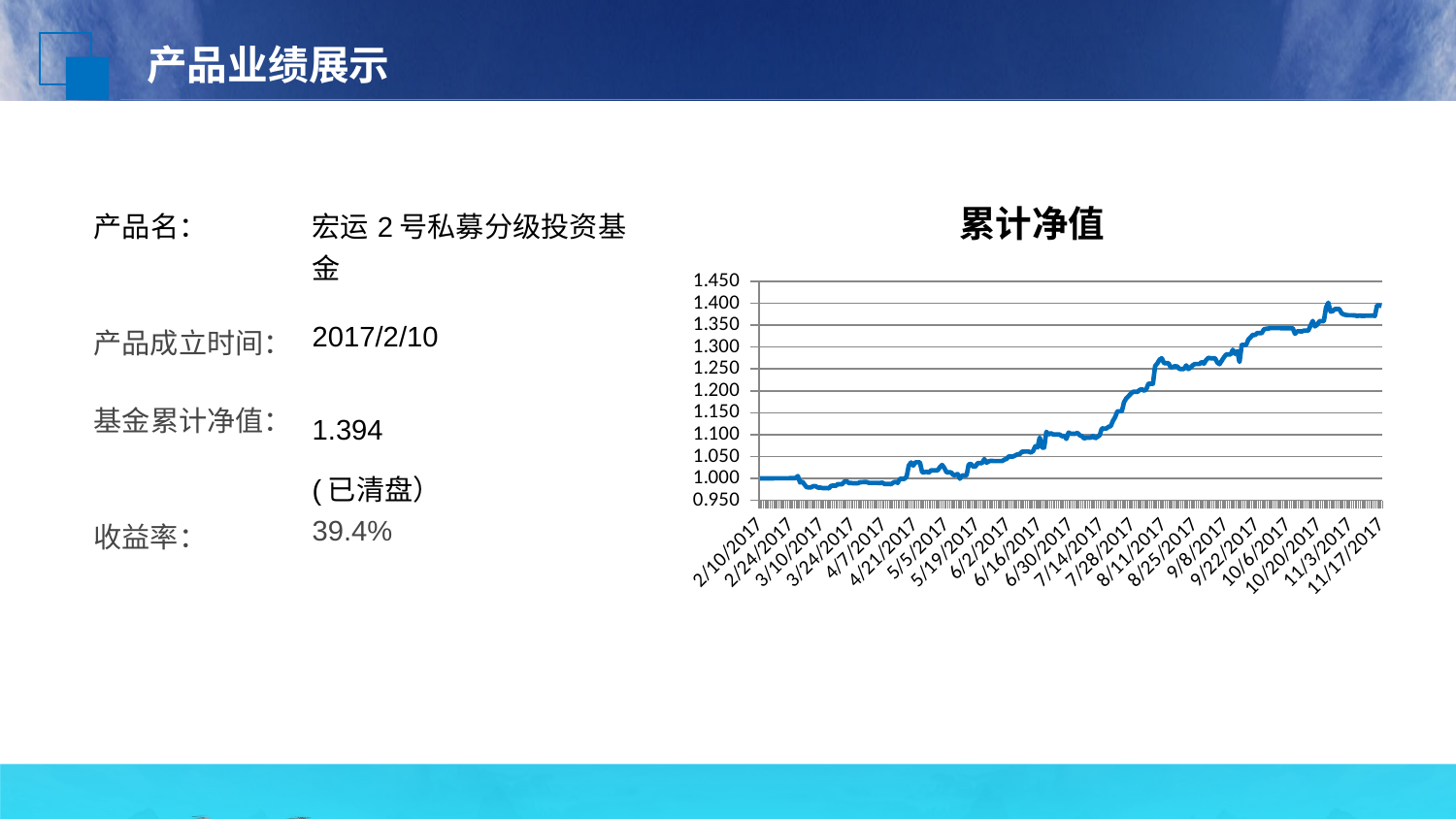

产品业绩展示

### Chart: 累计净值

| Category | 净值 |
|---|---|
| 42776 | 1.00004799920011 |
| 42777 | 1.00006311894815 |
| 42778 | 1.00007823869618 |
| 42779 | 1.00009335844422 |
| 42780 | 1.00010847819226 |
| 42781 | 1.00012359794029 |
| 42782 | 1.00013871768833 |
| 42783 | 1.00015383743636 |
| 42784 | 1.0001689571844 |
| 42785 | 1.00018407693243 |
| 42786 | 1.00019919668047 |
| 42787 | 1.00021431642851 |
| 42788 | 1.00022943617654 |
| 42789 | 1.00019655672446 |
| 42790 | 1.00064678922153 |
| 42791 | 1.00061390576952 |
| 42792 | 1.0005810223175 |
| 42793 | 1.00535667873318 |
| 42794 | 0.990502854265976 |
| 42795 | 0.992706681540113 |
| 42796 | 0.98592306658623 |
| 42797 | 0.979601283936104 |
| 42798 | 0.97956868447936 |
| 42799 | 0.979536085022616 |
| 42800 | 0.982222848248827 |
| 42801 | 0.982190216792616 |
| 42802 | 0.979061960923697 |
| 42803 | 0.979029365466886 |
| 42804 | 0.977895052369742 |
| 42805 | 0.977862476912598 |
| 42806 | 0.977829901455455 |
| 42807 | 0.977320057951784 |
| 42808 | 0.982885953198459 |
| 42809 | 0.983486859184611 |
| 42810 | 0.982836710019076 |
| 42811 | 0.986804331900311 |
| 42812 | 0.986771636445167 |
| 42813 | 0.986738940990023 |
| 42814 | 0.992770328479463 |
| 42815 | 0.993512456112216 |
| 42816 | 0.989041106625391 |
| 42817 | 0.989424284239896 |
| 42818 | 0.988876797363537 |
| 42819 | 0.98884408590866 |
| 42820 | 0.988811374453782 |
| 42821 | 0.990993998081269 |
| 42822 | 0.991279657320877 |
| 42823 | 0.99154609288084 |
| 42824 | 0.991513345426562 |
| 42825 | 0.989751526786536 |
| 42826 | 0.989718803331859 |
| 42827 | 0.989686083877115 |
| 42828 | 0.989653364422371 |
| 42829 | 0.989620644967627 |
| 42830 | 0.989286490536171 |
| 42831 | 0.99039164811918 |
| 42832 | 0.987320039306261 |
| 42833 | 0.987287347851051 |
| 42834 | 0.987254660395773 |
| 42835 | 0.986738233001821 |
| 42836 | 0.990313489421662 |
| 42837 | 0.992344315578791 |
| 42838 | 0.989568389838437 |
| 42839 | 0.998873194777739 |
| 42840 | 0.998840347325128 |
| 42841 | 0.998807499872517 |
| 42842 | 1.00378877286168 |
| 42843 | 1.02956847525368 |
| 42844 | 1.03630609897399 |
| 42845 | 1.0291093029056 |
| 42846 | 1.03671551615122 |
| 42847 | 1.03668214870728 |
| 42848 | 1.03664878126333 |
| 42849 | 1.01396943520518 |
| 42850 | 1.01393637975604 |
| 42851 | 1.01536266398761 |
| 42852 | 1.01304834255481 |
| 42853 | 1.0183682539007 |
| 42854 | 1.01833514245249 |
| 42855 | 1.01830203100428 |
| 42856 | 1.01826891955607 |
| 42857 | 1.02555810608481 |
| 42858 | 1.03072218002767 |
| 42859 | 1.02359430281077 |
| 42860 | 1.0139077282335 |
| 42861 | 1.01387467278436 |
| 42862 | 1.01384161733521 |
| 42863 | 1.00785759305649 |
| 42864 | 1.00782462160594 |
| 42865 | 1.01003424078356 |
| 42866 | 0.999125270577001 |
| 42867 | 1.00649773171801 |
| 42868 | 1.0064647762672 |
| 42869 | 1.00643182081639 |
| 42870 | 1.03215265618938 |
| 42871 | 1.03302080572203 |
| 42872 | 1.02693103520552 |
| 42873 | 1.02687762009566 |
| 42874 | 1.03488357467976 |
| 42875 | 1.03485023123542 |
| 42876 | 1.03481688779107 |
| 42877 | 1.04425946643443 |
| 42878 | 1.03583971874602 |
| 42879 | 1.03889499983103 |
| 42880 | 1.04009179988686 |
| 42881 | 1.03962502366549 |
| 42882 | 1.03959161622221 |
| 42883 | 1.03955820877893 |
| 42884 | 1.03952480133565 |
| 42885 | 1.03949139389238 |
| 42886 | 1.04267946876444 |
| 42887 | 1.04445152723382 |
| 42888 | 1.04998961094396 |
| 42889 | 1.04995606350302 |
| 42890 | 1.04992251606207 |
| 42891 | 1.0525629640601 |
| 42892 | 1.05511239757486 |
| 42893 | 1.05550860297226 |
| 42894 | 1.0609609481112 |
| 42895 | 1.06113468521594 |
| 42896 | 1.0611009817776 |
| 42897 | 1.06106727833925 |
| 42898 | 1.05903757616339 |
| 42899 | 1.06269280325056 |
| 42900 | 1.07366230444839 |
| 42901 | 1.07049268126884 |
| 42902 | 1.09355565693396 |
| 42903 | 1.07042470640161 |
| 42904 | 1.07039087896533 |
| 42905 | 1.10633941589794 |
| 42906 | 1.10021564994795 |
| 42907 | 1.10305492663259 |
| 42908 | 1.10045892989379 |
| 42909 | 1.1002634371516 |
| 42910 | 1.10022919372225 |
| 42911 | 1.1001949502929 |
| 42912 | 1.09625616393113 |
| 42913 | 1.09729040669591 |
| 42914 | 1.09020674474218 |
| 42915 | 1.10472808675007 |
| 42916 | 1.10189896589619 |
| 42917 | 1.10186470246718 |
| 42918 | 1.10183043903816 |
| 42919 | 1.1039518156863 |
| 42920 | 1.09853127897655 |
| 42921 | 1.09648332110491 |
| 42922 | 1.09118598138287 |
| 42923 | 1.09310323343266 |
| 42924 | 1.09307042997932 |
| 42925 | 1.09303762652598 |
| 42926 | 1.09713530223992 |
| 42927 | 1.09143566522199 |
| 42928 | 1.09488033981793 |
| 42929 | 1.09823581190038 |
| 42930 | 1.11392871838464 |
| 42931 | 1.11389563093602 |
| 42932 | 1.11386254348741 |
| 42933 | 1.11778691408941 |
| 42934 | 1.11930512078913 |
| 42935 | 1.13156954440762 |
| 42936 | 1.13994548082613 |
| 42937 | 1.15328468653382 |
| 42938 | 1.15325105909421 |
| 42939 | 1.15321743565453 |
| 42940 | 1.17411434341627 |
| 42941 | 1.18274603157278 |
| 42942 | 1.18786061034046 |
| 42943 | 1.19329497177909 |
| 42944 | 1.19766303498714 |
| 42945 | 1.19762880355759 |
| 42946 | 1.19759457212804 |
| 42947 | 1.20178059836966 |
| 42948 | 1.20386576362125 |
| 42949 | 1.20007649476784 |
| 42950 | 1.2038000047171 |
| 42951 | 1.21634894359426 |
| 42952 | 1.21631445616898 |
| 42953 | 1.21627996874369 |
| 42954 | 1.256590708982 |
| 42955 | 1.2628166972285 |
| 42956 | 1.27152037218539 |
| 42957 | 1.2744759629317 |
| 42958 | 1.26334444443382 |
| 42959 | 1.26330931301927 |
| 42960 | 1.26327418160472 |
| 42961 | 1.25376966399354 |
| 42962 | 1.25453921516929 |
| 42963 | 1.25650741437007 |
| 42964 | 1.25548315543892 |
| 42965 | 1.25018691569855 |
| 42966 | 1.25015196028107 |
| 42967 | 1.25011700486359 |
| 42968 | 1.25826702104696 |
| 42969 | 1.24982972165104 |
| 42970 | 1.25357561922722 |
| 42971 | 1.25893258195567 |
| 42972 | 1.26146148381257 |
| 42973 | 1.26142637639762 |
| 42974 | 1.26139126898267 |
| 42975 | 1.26616700539702 |
| 42976 | 1.26223855886294 |
| 42977 | 1.27059249564806 |
| 42978 | 1.2754928619855 |
| 42979 | 1.27452710607942 |
| 42980 | 1.27449181866747 |
| 42981 | 1.27445653125552 |
| 42982 | 1.26467671823203 |
| 42983 | 1.26098456776018 |
| 42984 | 1.26891821154931 |
| 42985 | 1.27680546411153 |
| 42986 | 1.28328310016443 |
| 42987 | 1.28324769275448 |
| 42988 | 1.28321228534453 |
| 42989 | 1.29389697528862 |
| 42990 | 1.28469031271382 |
| 42991 | 1.29077181136818 |
| 42992 | 1.2659779045483 |
| 42993 | 1.30491700764437 |
| 42994 | 1.30488130423936 |
| 42995 | 1.30484560083434 |
| 42996 | 1.31729133743132 |
| 42997 | 1.32250939847451 |
| 42998 | 1.32807480972925 |
| 42999 | 1.32765564871439 |
| 43000 | 1.33205622738058 |
| 43001 | 1.3320201559817 |
| 43002 | 1.33198408458281 |
| 43003 | 1.34043576773904 |
| 43004 | 1.34176766954345 |
| 43005 | 1.34250485725852 |
| 43006 | 1.34345998134178 |
| 43007 | 1.34342375394549 |
| 43008 | 1.3433875265492 |
| 43009 | 1.34335129915292 |
| 43010 | 1.34331507175663 |
| 43011 | 1.34327884436035 |
| 43012 | 1.34324261696406 |
| 43013 | 1.34320638956778 |
| 43014 | 1.34317016217149 |
| 43015 | 1.34313393477521 |
| 43016 | 1.34309770737892 |
| 43017 | 1.33041243877364 |
| 43018 | 1.3359743860861 |
| 43019 | 1.33623939556891 |
| 43020 | 1.33544993272498 |
| 43021 | 1.33772892274656 |
| 43022 | 1.33769609129368 |
| 43023 | 1.33766325984081 |
| 43024 | 1.34887882093816 |
| 43025 | 1.35978922312085 |
| 43026 | 1.34732857477236 |
| 43027 | 1.35115442301619 |
| 43028 | 1.35911617033699 |
| 43029 | 1.35908304288905 |
| 43030 | 1.3590499154411 |
| 43031 | 1.39073971934372 |
| 43032 | 1.40149637208859 |
| 43033 | 1.38115747902777 |
| 43034 | 1.38208767952636 |
| 43035 | 1.3870590046813 |
| 43036 | 1.38702549723969 |
| 43037 | 1.38699198979808 |
| 43038 | 1.3771057105488 |
| 43039 | 1.37467453506333 |
| 43040 | 1.37333032146409 |
| 43041 | 1.37281138211199 |
| 43042 | 1.37277807066712 |
| 43043 | 1.37274475922224 |
| 43044 | 1.37271144777736 |
| 43045 | 1.37085725067678 |
| 43046 | 1.37244358024126 |
| 43047 | 1.37129811932989 |
| 43048 | 1.3715446712212 |
| 43049 | 1.37168090095099 |
| 43050 | 1.37164760150591 |
| 43051 | 1.37161430206083 |
| 43052 | 1.37228207493268 |
| 43053 | 1.37115209376334 |
| 43054 | 1.39541303346489 |
| 43055 | 1.39537941402515 |
| 43056 | 1.39420299762964 |
| 产品名： | 宏运2号私募分级投资基金 |
| --- | --- |
| 产品成立时间： | 2017/2/10 |
| 基金累计净值： | 1.394 (已清盘） |
| 收益率： | 39.4% |
|  |  |
|  |  |
38%
点击输入标题
点击输入本栏的具体文字，简明扼要的说明分项内容，请据您的具体内酌情修改。